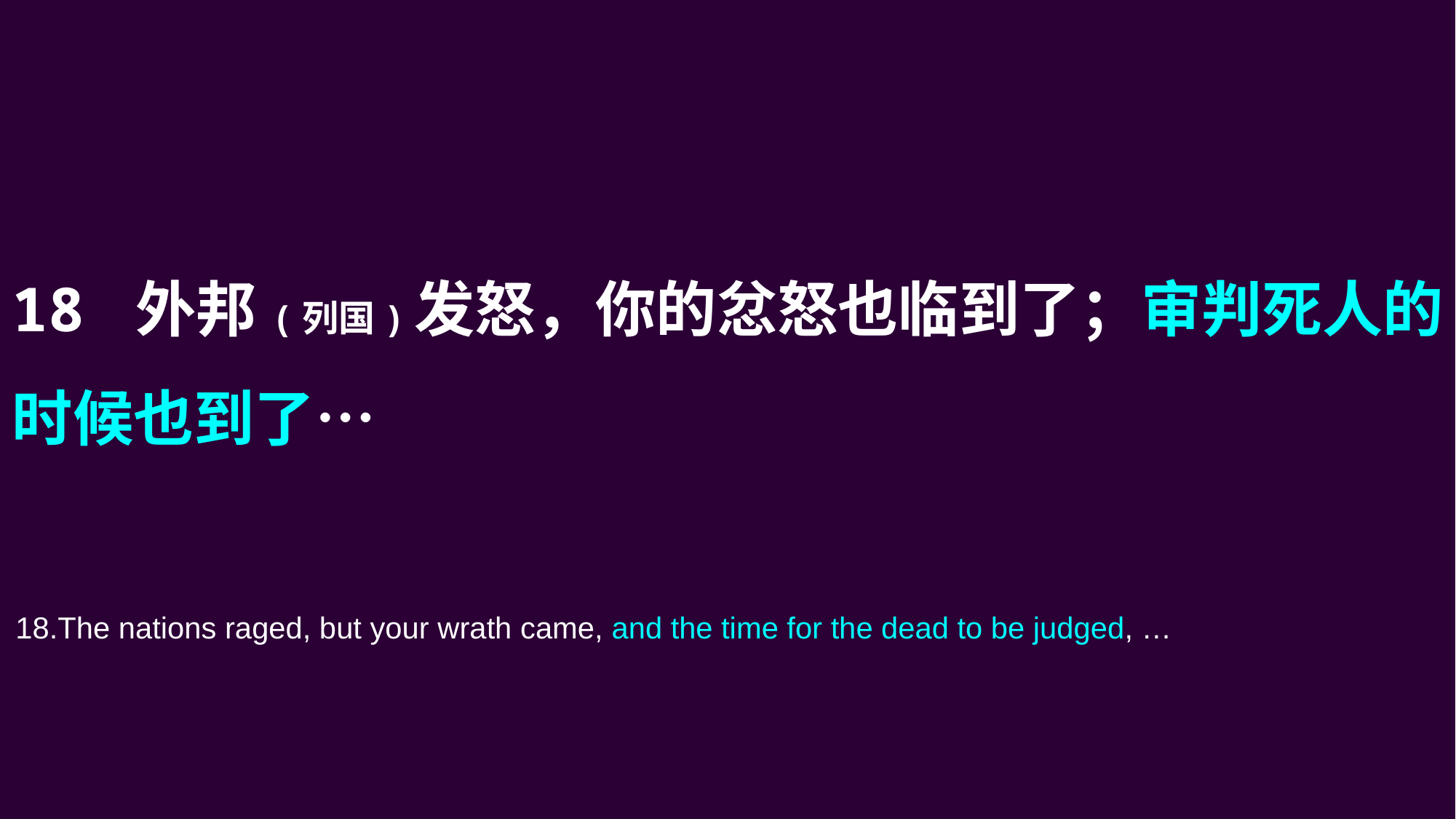

18 外邦(列国)发怒，你的忿怒也临到了；审判死人的时候也到了…

18.The nations raged, but your wrath came, and the time for the dead to be judged, …